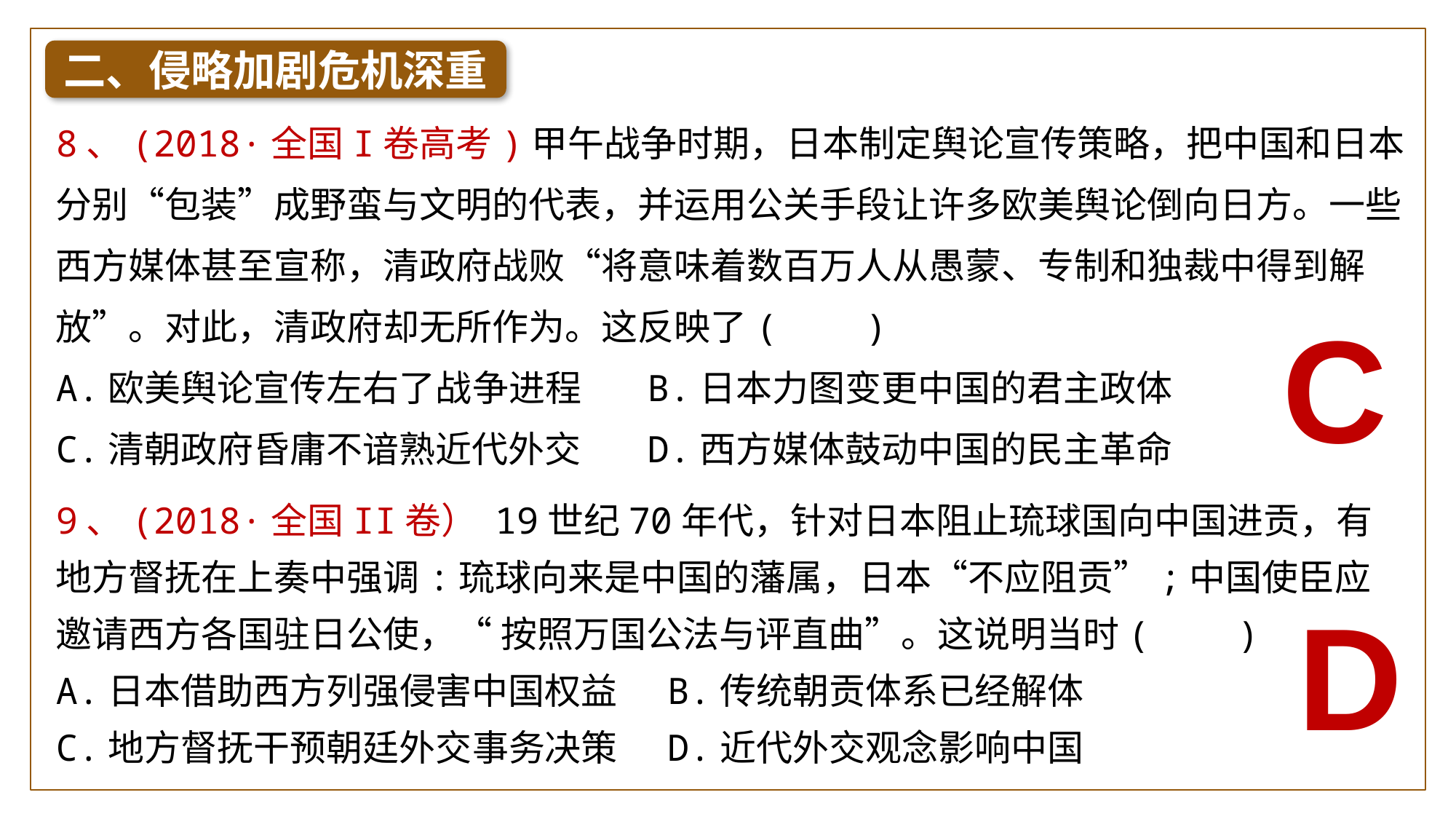

二、侵略加剧危机深重
8、(2018·全国I卷高考)甲午战争时期，日本制定舆论宣传策略，把中国和日本分别“包装”成野蛮与文明的代表，并运用公关手段让许多欧美舆论倒向日方。一些西方媒体甚至宣称，清政府战败“将意味着数百万人从愚蒙、专制和独裁中得到解放”。对此，清政府却无所作为。这反映了(    )
A.欧美舆论宣传左右了战争进程       B.日本力图变更中国的君主政体
C.清朝政府昏庸不谙熟近代外交       D.西方媒体鼓动中国的民主革命
C
9、(2018·全国II卷） 19世纪70年代，针对日本阻止琉球国向中国进贡，有地方督抚在上奏中强调:琉球向来是中国的藩属，日本“不应阻贡”;中国使臣应邀请西方各国驻日公使，“ 按照万国公法与评直曲”。这说明当时(    )
A.日本借助西方列强侵害中国权益     B.传统朝贡体系已经解体
C.地方督抚干预朝廷外交事务决策     D.近代外交观念影响中国
D